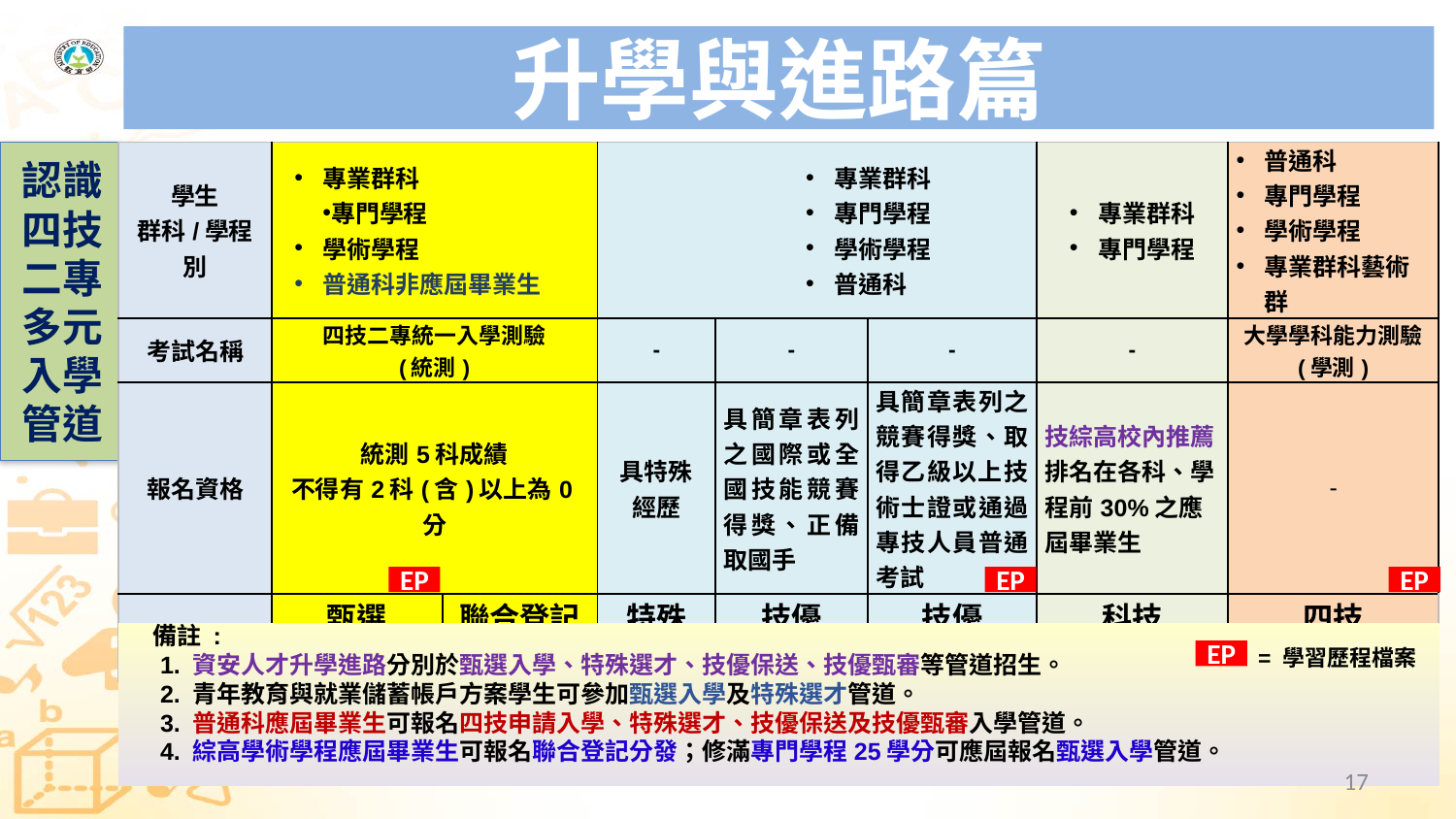

# 升學與進路篇
認識四技二專多元入學管道
| 學生 群科/學程別 | 專業群科 專門學程 學術學程 普通科非應屆畢業生 |  | 專業群科 專門學程 學術學程 普通科 |  |  | 專業群科 專門學程 | 普通科 專門學程 學術學程 專業群科藝術群 |
| --- | --- | --- | --- | --- | --- | --- | --- |
| 考試名稱 | 四技二專統一入學測驗 (統測) |  | - | - | - | - | 大學學科能力測驗 (學測) |
| 報名資格 | 統測5科成績 不得有2科(含)以上為0分 |  | 具特殊 經歷 | 具簡章表列之國際或全國技能競賽得獎、正備取國手 | 具簡章表列之競賽得獎、取得乙級以上技術士證或通過專技人員普通考試 | 技綜高校內推薦 排名在各科、學程前30%之應屆畢業生 | - |
| 招生管道 | 甄選 入學 | 聯合登記分發 | 特殊 選才 | 技優 保送 | 技優 甄審 | 科技 繁星推薦 | 四技 申請入學 |
EP
EP
EP
備註 :
 1. 資安人才升學進路分別於甄選入學、特殊選才、技優保送、技優甄審等管道招生。
 2. 青年教育與就業儲蓄帳戶方案學生可參加甄選入學及特殊選才管道。
 3. 普通科應屆畢業生可報名四技申請入學、特殊選才、技優保送及技優甄審入學管道。
 4. 綜高學術學程應屆畢業生可報名聯合登記分發；修滿專門學程25學分可應屆報名甄選入學管道。

= 學習歷程檔案
EP
17